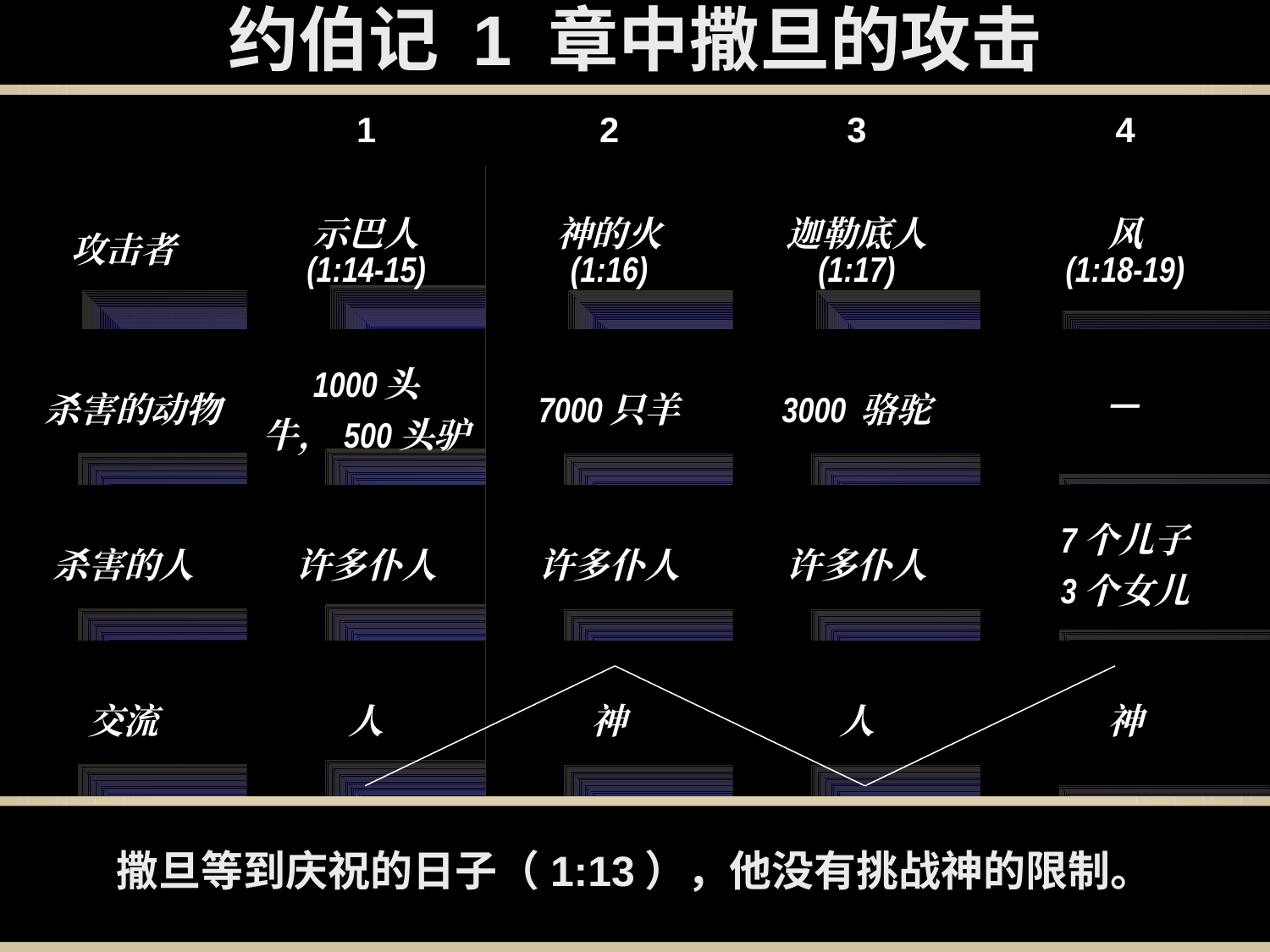

???
约伯记 1 章中撒旦的攻击
|  | 1 | 2 | 3 | 4 |
| --- | --- | --- | --- | --- |
| 攻击者 | 示巴人 (1:14-15) | 神的火 (1:16) | 迦勒底人 (1:17) | 风 (1:18-19) |
| 杀害的动物 | 1000头牛，500头驴 | 7000只羊 | 3000 骆驼 | — |
| 杀害的人 | 许多仆人 | 许多仆人 | 许多仆人 | 7个儿子 3个女儿 |
| 交流 | 人 | 神 | 人 | 神 |
撒旦等到庆祝的日子（1:13），他没有挑战神的限制。